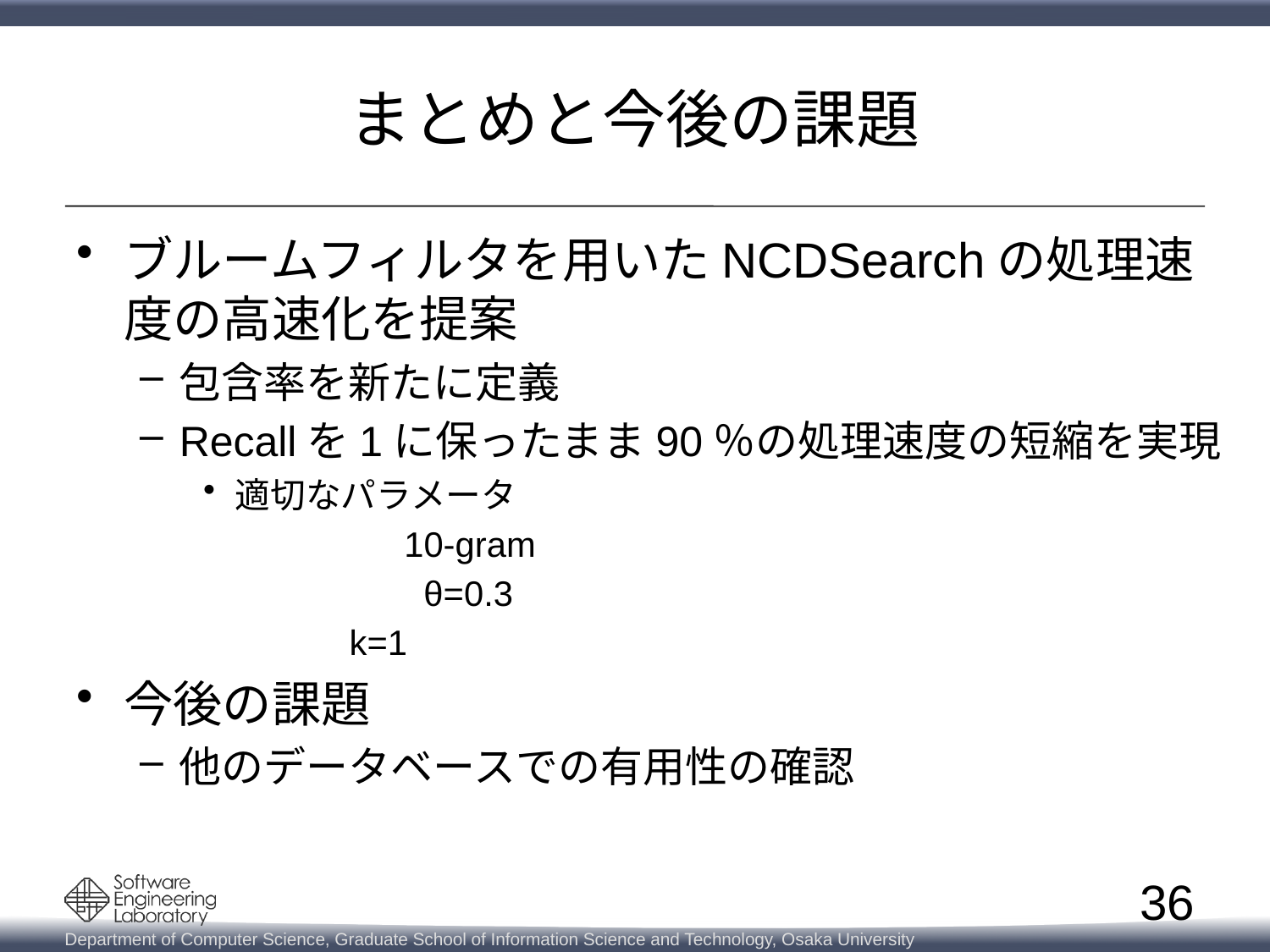

# まとめと今後の課題
ブルームフィルタを用いたNCDSearchの処理速度の高速化を提案
包含率を新たに定義
Recallを1に保ったまま90％の処理速度の短縮を実現
適切なパラメータ
　　　　　  10-gram
　　　　　　θ=0.3
               k=1
今後の課題
他のデータベースでの有用性の確認

36